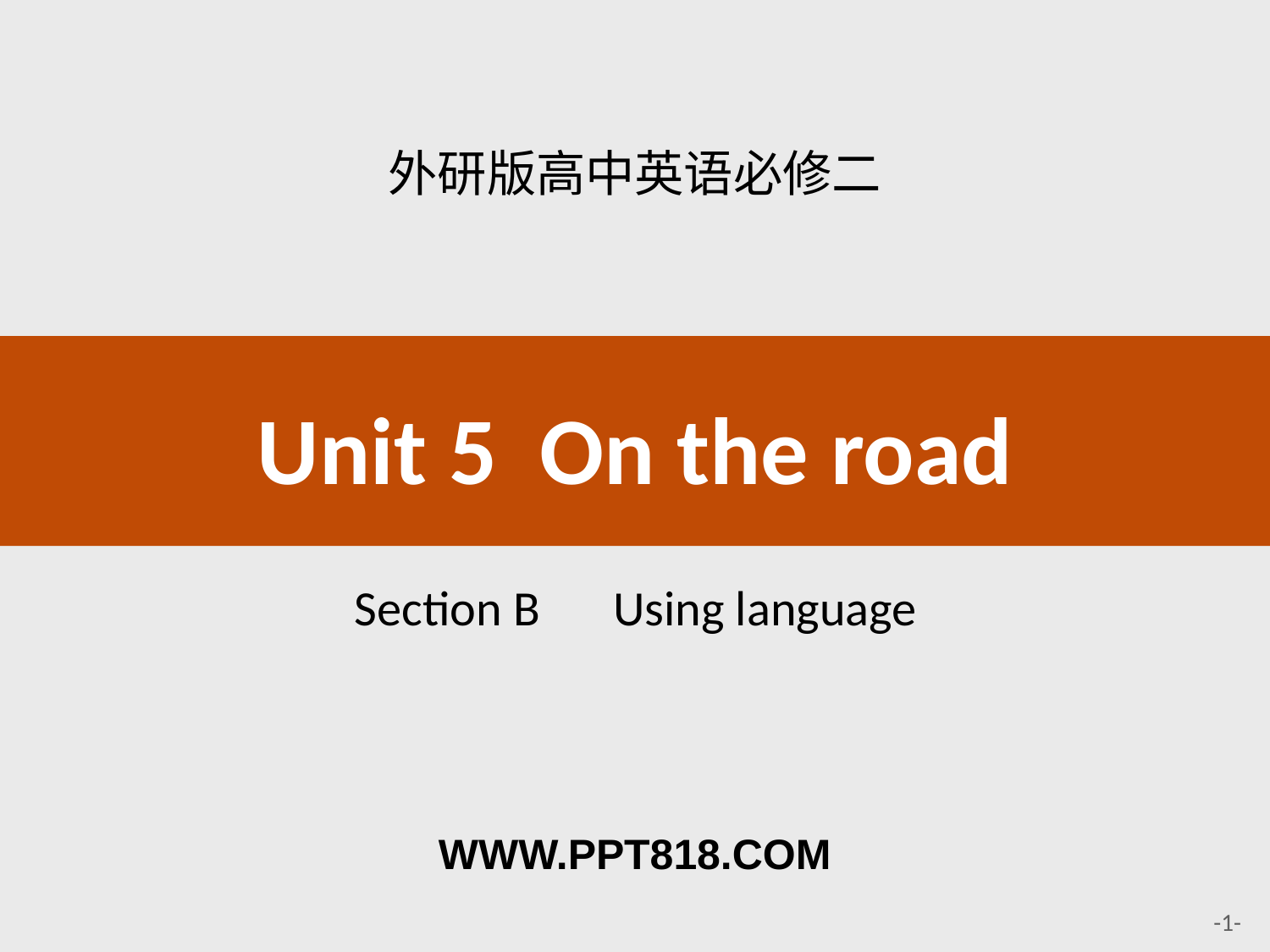

外研版高中英语必修二
Unit 5  On the road
# Section B　Using language
WWW.PPT818.COM